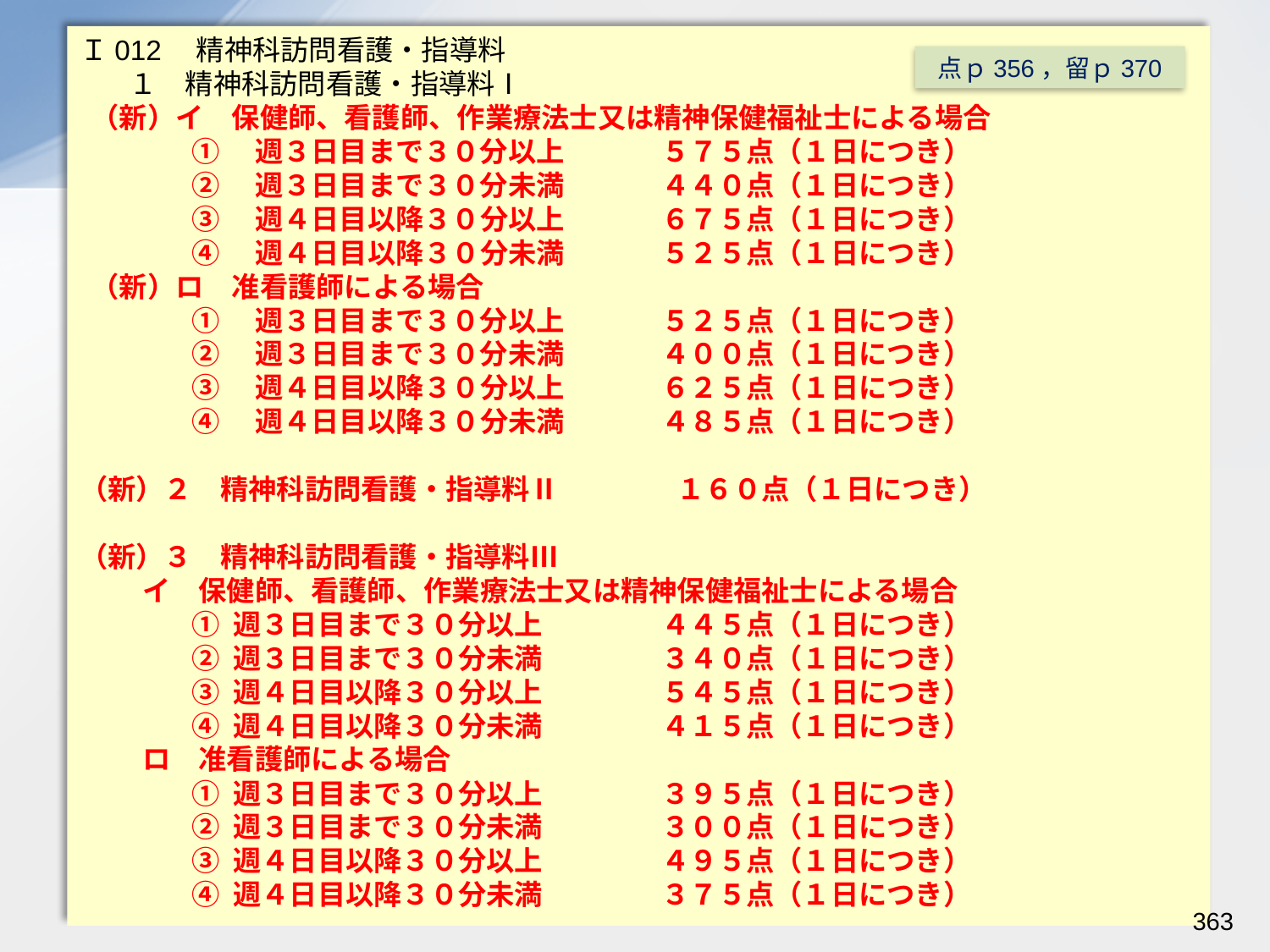

Ｉ012　精神科訪問看護・指導料
１　精神科訪問看護・指導料Ⅰ
（新）イ　保健師、看護師、作業療法士又は精神保健福祉士による場合
①　週３日目まで３０分以上	５７５点（１日につき）
②　週３日目まで３０分未満	４４０点（１日につき）
③　週４日目以降３０分以上	６７５点（１日につき）
④　週４日目以降３０分未満	５２５点（１日につき）
（新）ロ　准看護師による場合
①　週３日目まで３０分以上	５２５点（１日につき）
②　週３日目まで３０分未満	４００点（１日につき）
③　週４日目以降３０分以上	６２５点（１日につき）
④　週４日目以降３０分未満	４８５点（１日につき）

（新）２　精神科訪問看護・指導料Ⅱ　　 　　１６０点（１日につき）

（新）３　精神科訪問看護・指導料Ⅲ
イ　保健師、看護師、作業療法士又は精神保健福祉士による場合
① 週３日目まで３０分以上	４４５点（１日につき）
② 週３日目まで３０分未満	３４０点（１日につき）
③ 週４日目以降３０分以上	５４５点（１日につき）
④ 週４日目以降３０分未満	４１５点（１日につき）
ロ　准看護師による場合
① 週３日目まで３０分以上	３９５点（１日につき）
② 週３日目まで３０分未満	３００点（１日につき）
③ 週４日目以降３０分以上	４９５点（１日につき）
④ 週４日目以降３０分未満	３７５点（１日につき）
点ｐ356，留ｐ370
363